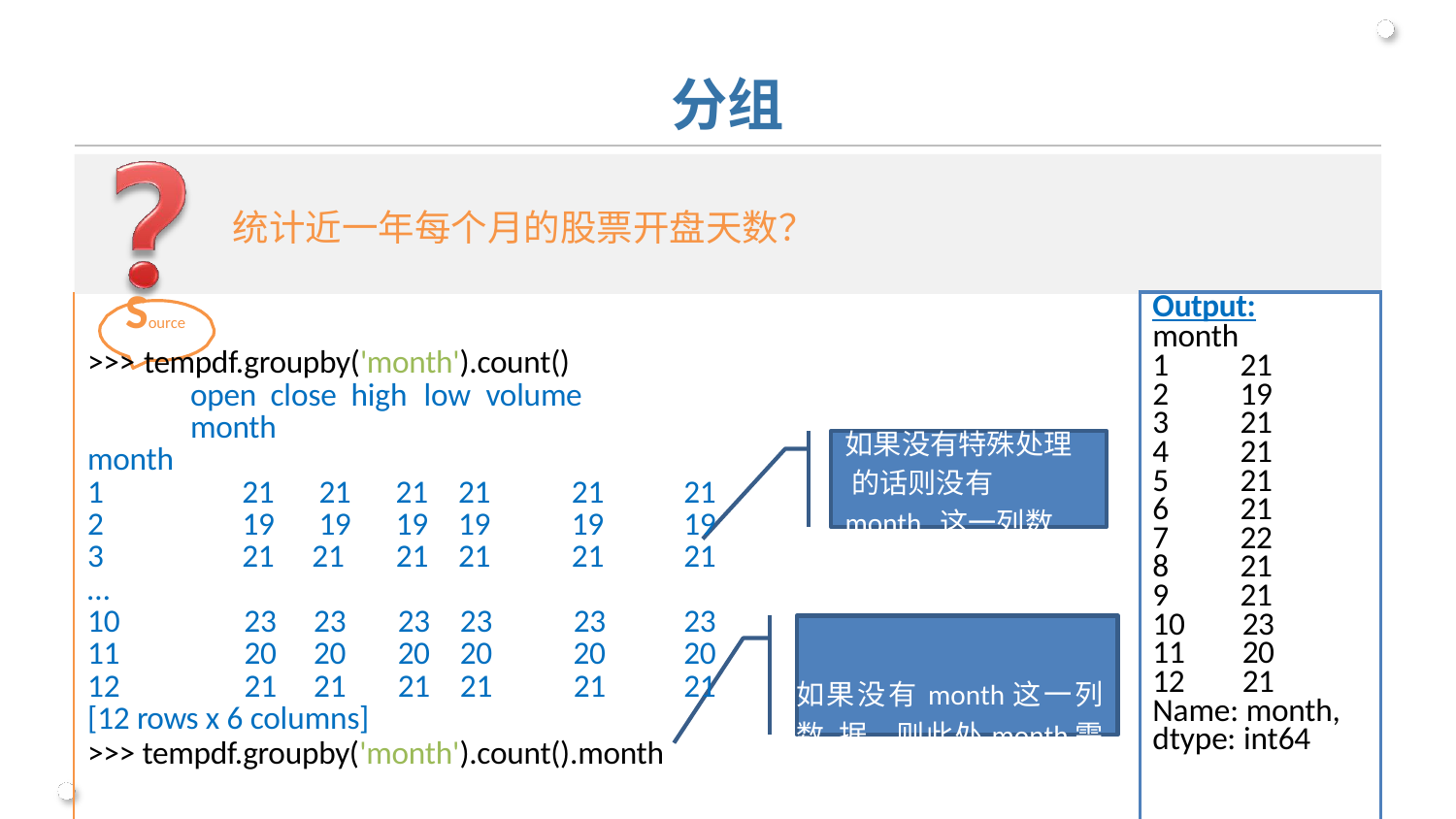

分组

统计近一年每个月的股票开盘天数？
| Source >>> tempdf.groupby('month').count() open close high low volume month month 1 21 21 21 21 21 21 2 19 19 19 19 19 19 3 21 21 21 21 21 21 … 10 23 23 23 23 23 23 11 20 20 20 20 20 20 12 21 21 21 21 21 21 [12 rows x 6 columns] >>> tempdf.groupby('month').count().month | 如果没有特殊处理 的话则没有month 这一列数据 如果没有month这一列数 据，则此处month需要改 成其他属性名如open | Output: |
| --- | --- | --- |
|  |  | month |
|  |  | 1 21 |
|  |  | 2 19 |
|  |  | 3 21 |
|  |  | 4 21 |
|  |  | 5 21 |
|  |  | 6 21 |
|  |  | 7 22 |
|  |  | 8 21 |
|  |  | 9 21 |
|  |  | 10 23 |
|  |  | 11 20 |
|  |  | 12 21 |
|  |  | Name: month, |
|  |  | dtype: int64 |